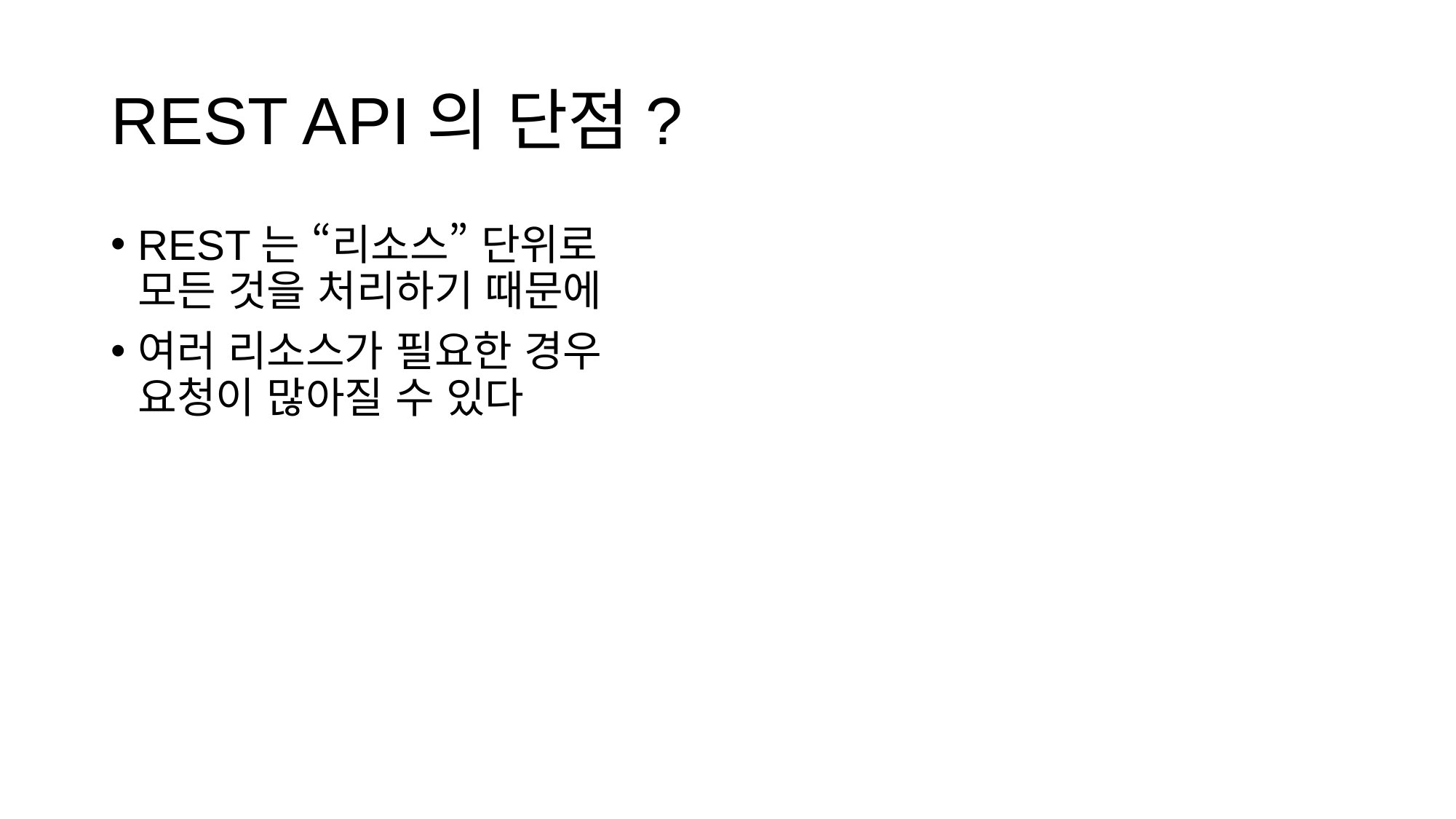

# REST API의 단점?
REST는 “리소스” 단위로
모든 것을 처리하기 때문에
여러 리소스가 필요한 경우
요청이 많아질 수 있다